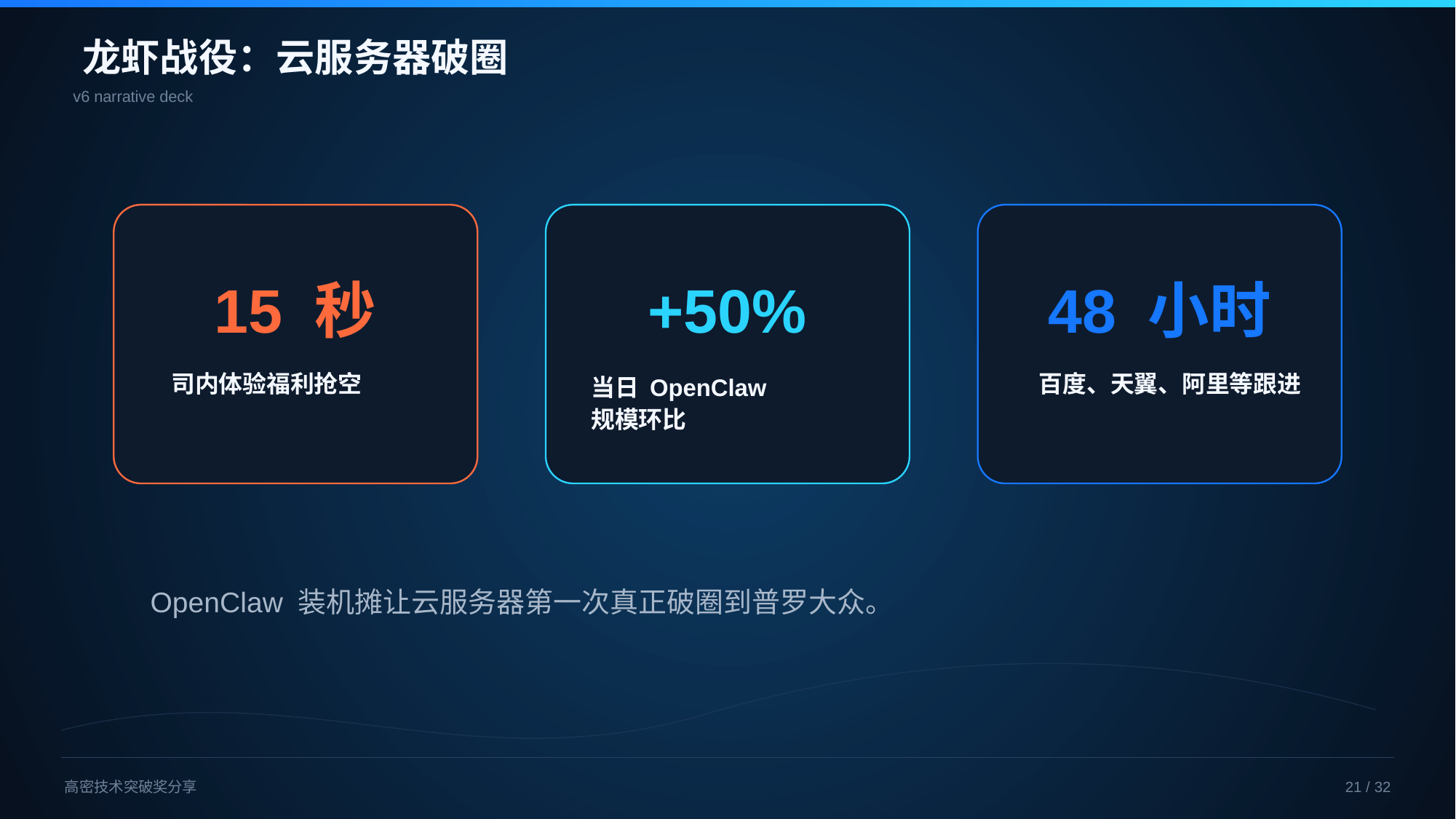

龙虾战役：云服务器破圈
v6 narrative deck

15 秒
司内体验福利抢空

+50%
当日 OpenClaw规模环比

48 小时
百度、天翼、阿里等跟进
OpenClaw 装机摊让云服务器第一次真正破圈到普罗大众。

高密技术突破奖分享
21 / 32